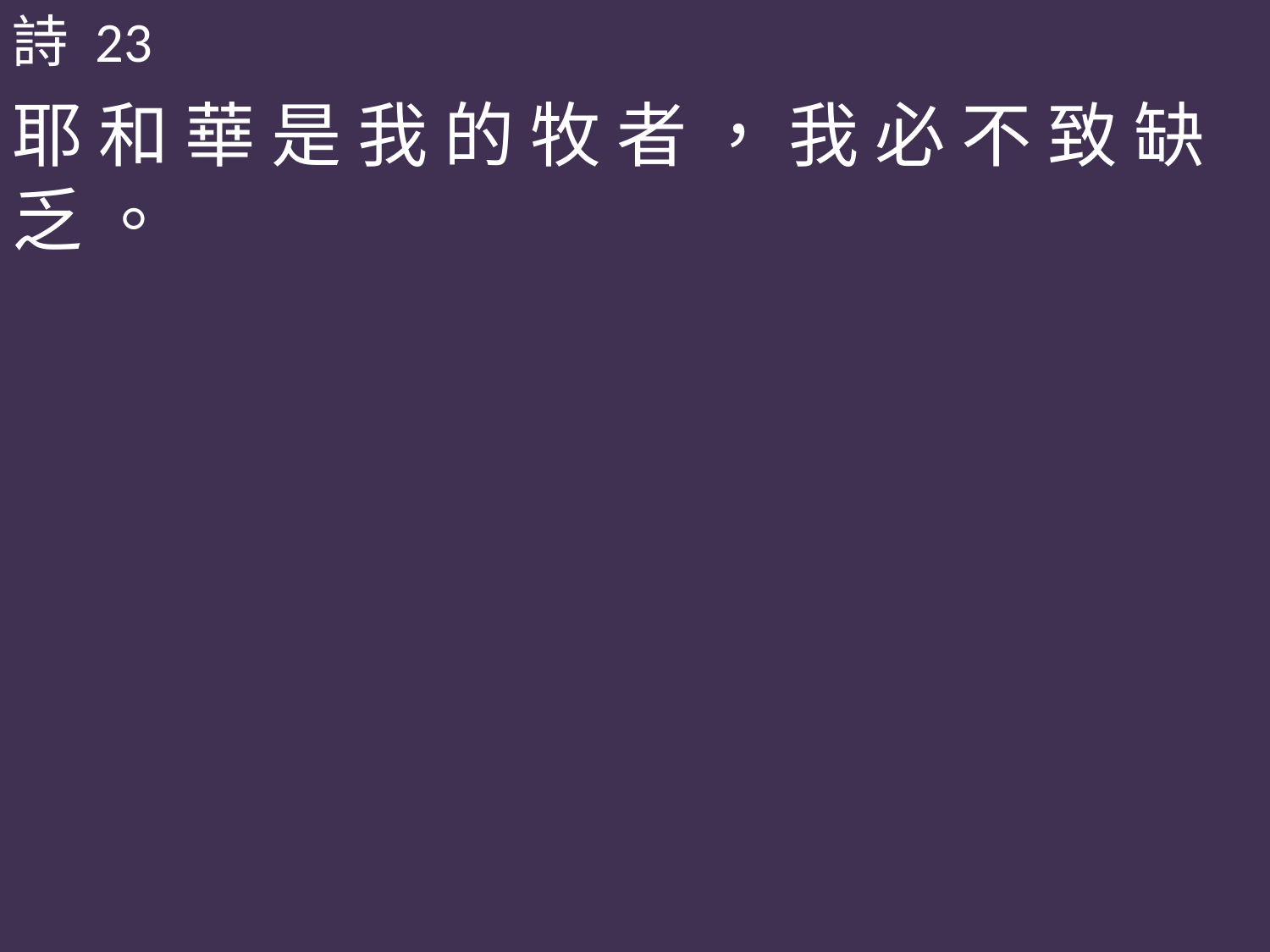

詩 23
耶 和 華 是 我 的 牧 者 ， 我 必 不 致 缺 乏 。